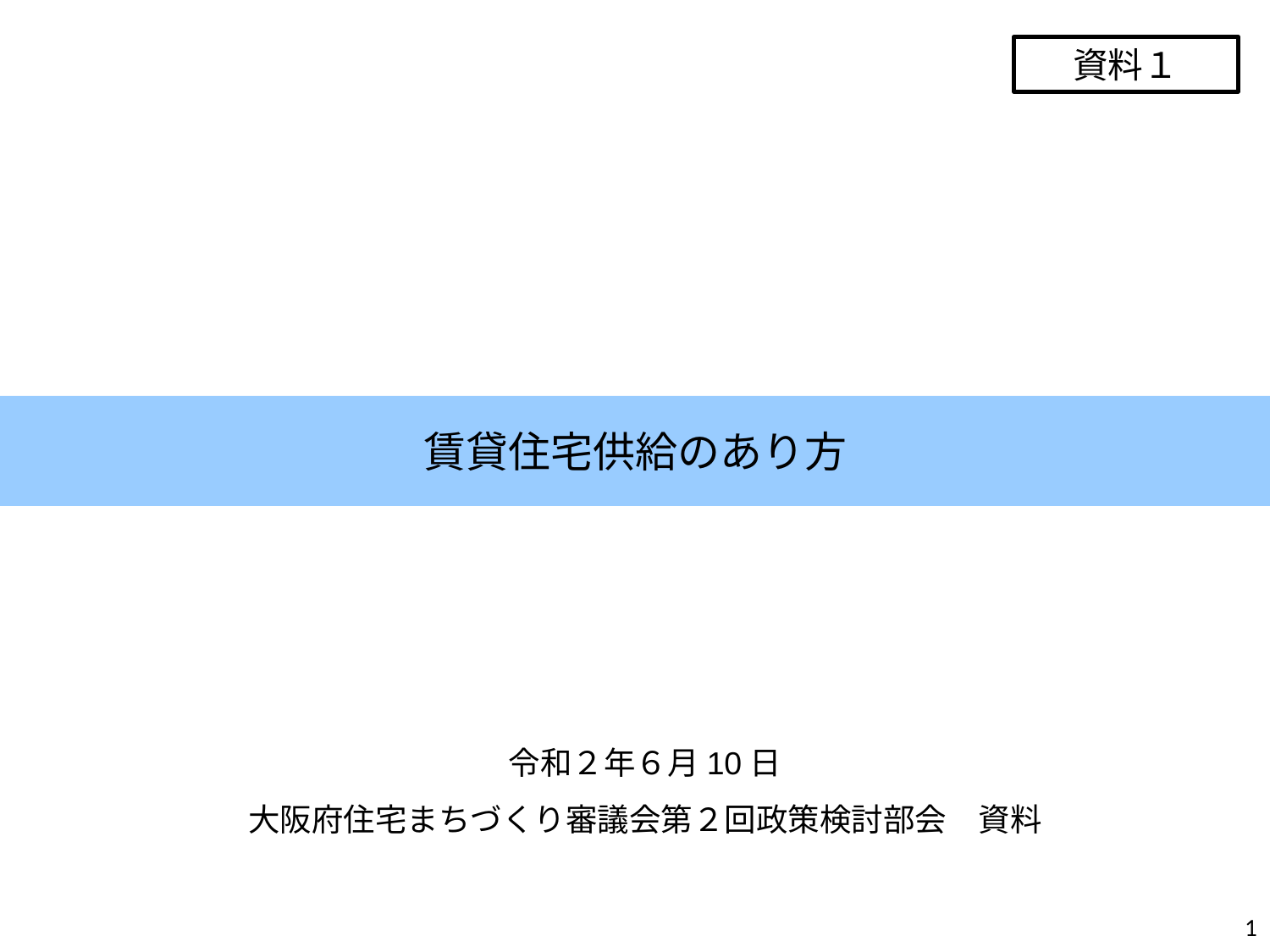

資料１
賃貸住宅供給のあり方
令和２年６月10日
大阪府住宅まちづくり審議会第２回政策検討部会　資料
1